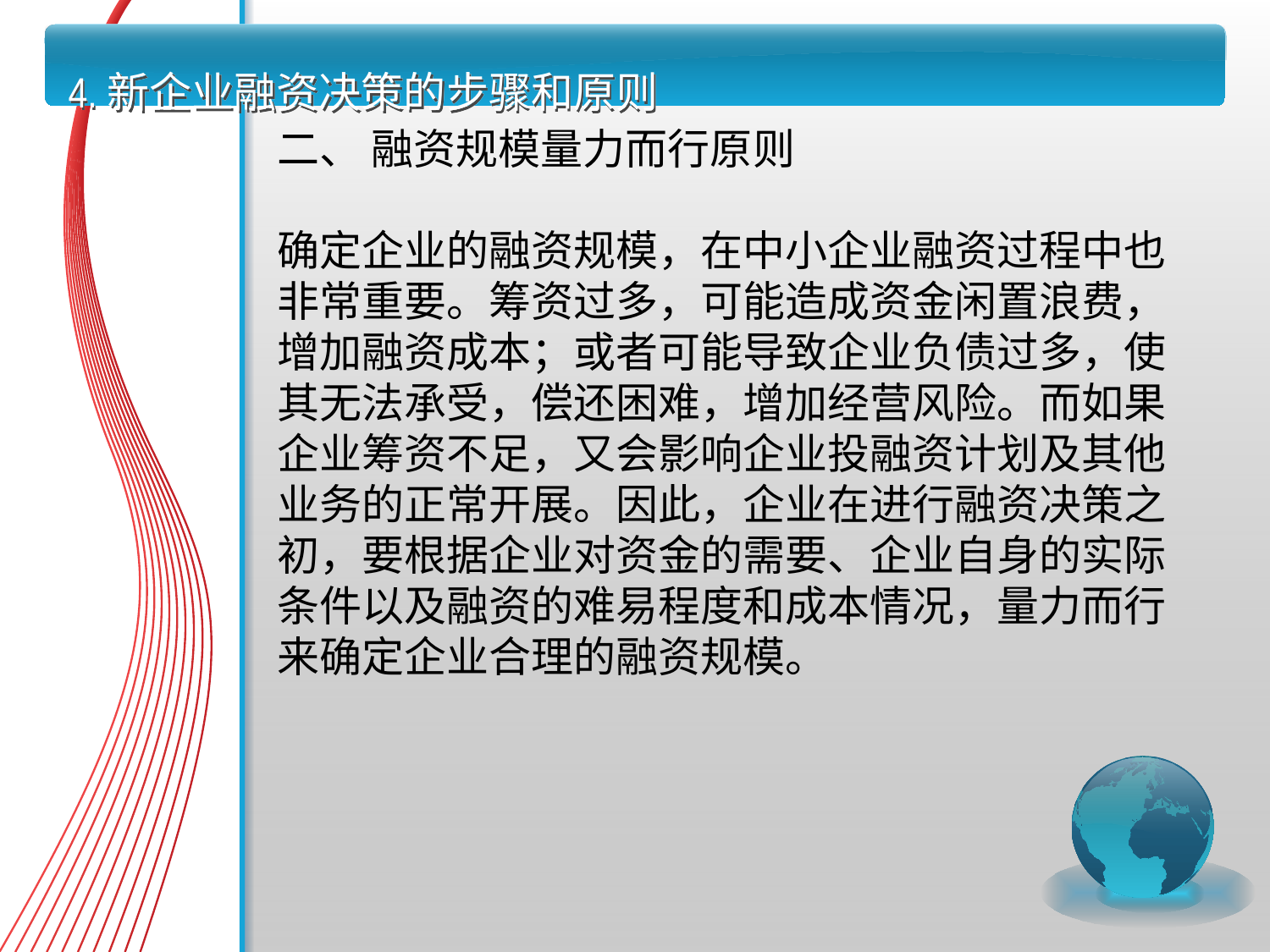

# 4.新企业融资决策的步骤和原则
二、 融资规模量力而行原则

确定企业的融资规模，在中小企业融资过程中也非常重要。筹资过多，可能造成资金闲置浪费，增加融资成本；或者可能导致企业负债过多，使其无法承受，偿还困难，增加经营风险。而如果企业筹资不足，又会影响企业投融资计划及其他业务的正常开展。因此，企业在进行融资决策之初，要根据企业对资金的需要、企业自身的实际条件以及融资的难易程度和成本情况，量力而行来确定企业合理的融资规模。